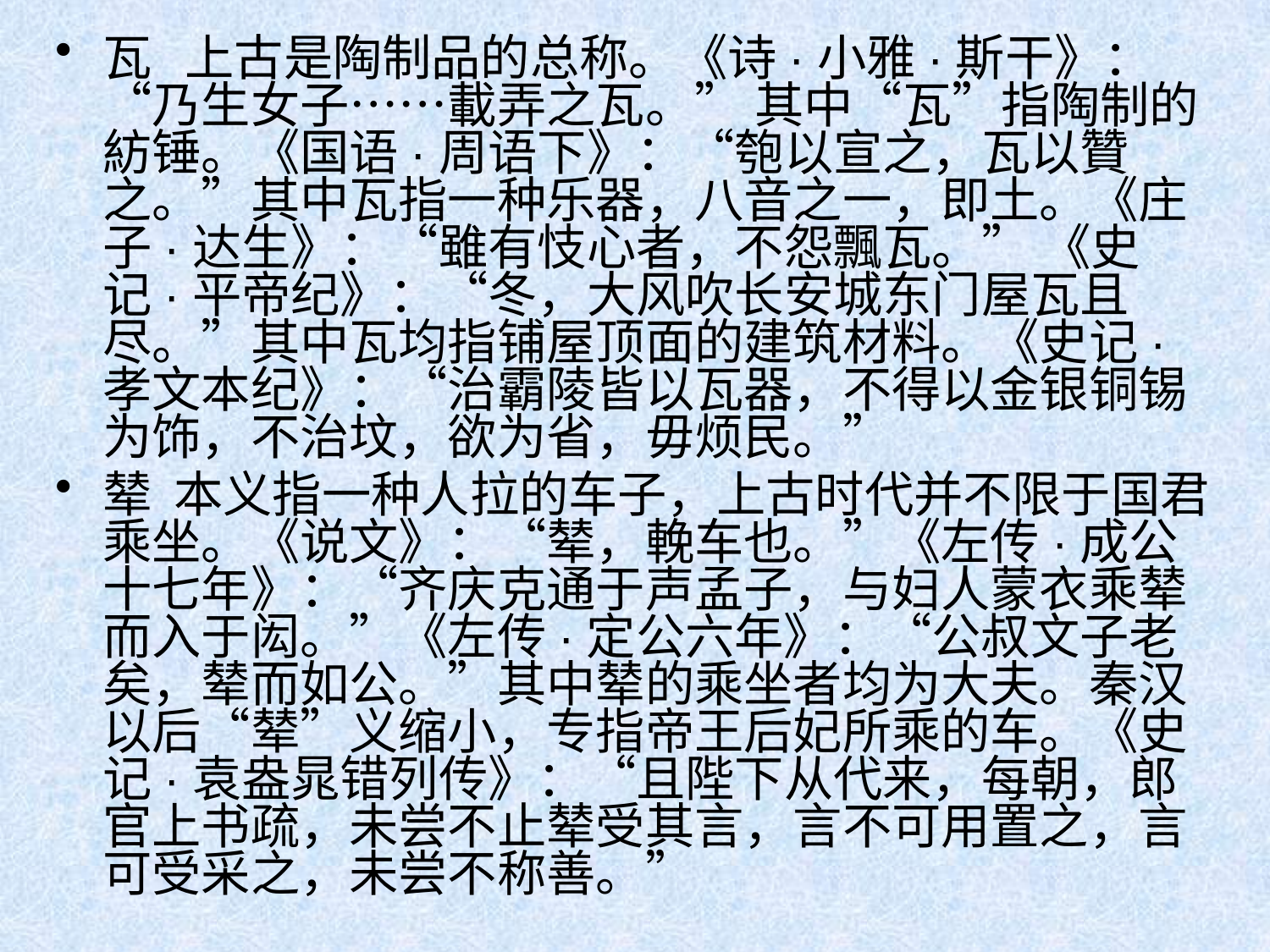

瓦   上古是陶制品的总称。《诗·小雅·斯干》：“乃生女子……載弄之瓦。” 其中“瓦”指陶制的紡锤。《国语·周语下》：“匏以宣之，瓦以贊之。”其中瓦指一种乐器，八音之一，即土。《庄子·达生》：“雖有忮心者，不怨飄瓦。” 《史记·平帝纪》：“冬，大风吹长安城东门屋瓦且尽。”其中瓦均指铺屋顶面的建筑材料。《史记·孝文本纪》：“治霸陵皆以瓦器，不得以金银铜锡为饰，不治坟，欲为省，毋烦民。”
辇  本义指一种人拉的车子，上古时代并不限于国君乘坐。《说文》：“辇，輓车也。”《左传·成公十七年》：“齐庆克通于声孟子，与妇人蒙衣乘辇而入于闳。”《左传·定公六年》：“公叔文子老矣，辇而如公。”其中辇的乘坐者均为大夫。秦汉以后“辇”义缩小，专指帝王后妃所乘的车。《史记·袁盎晁错列传》：“且陛下从代来，每朝，郎官上书疏，未尝不止辇受其言，言不可用置之，言可受采之，未尝不称善。”